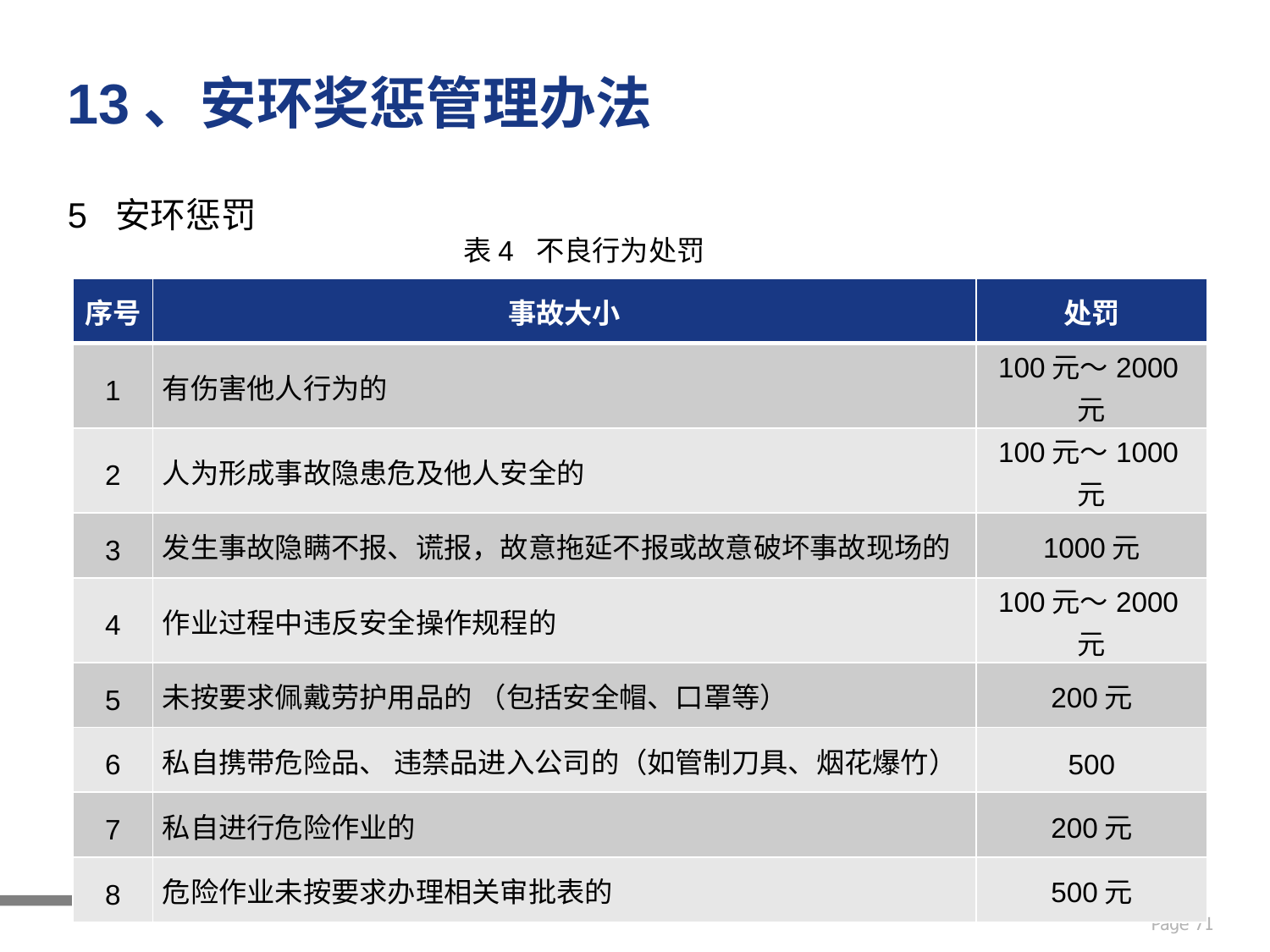

# 13、安环奖惩管理办法
5  安环惩罚
表4  不良行为处罚
| 序号 | 事故大小 | 处罚 |
| --- | --- | --- |
| 1 | 有伤害他人行为的 | 100元～2000元 |
| 2 | 人为形成事故隐患危及他人安全的 | 100元～1000元 |
| 3 | 发生事故隐瞒不报、谎报，故意拖延不报或故意破坏事故现场的 | 1000元 |
| 4 | 作业过程中违反安全操作规程的 | 100元～2000元 |
| 5 | 未按要求佩戴劳护用品的 （包括安全帽、口罩等） | 200元 |
| 6 | 私自携带危险品、 违禁品进入公司的（如管制刀具、烟花爆竹） | 500 |
| 7 | 私自进行危险作业的 | 200元 |
| 8 | 危险作业未按要求办理相关审批表的 | 500元 |
Page 71